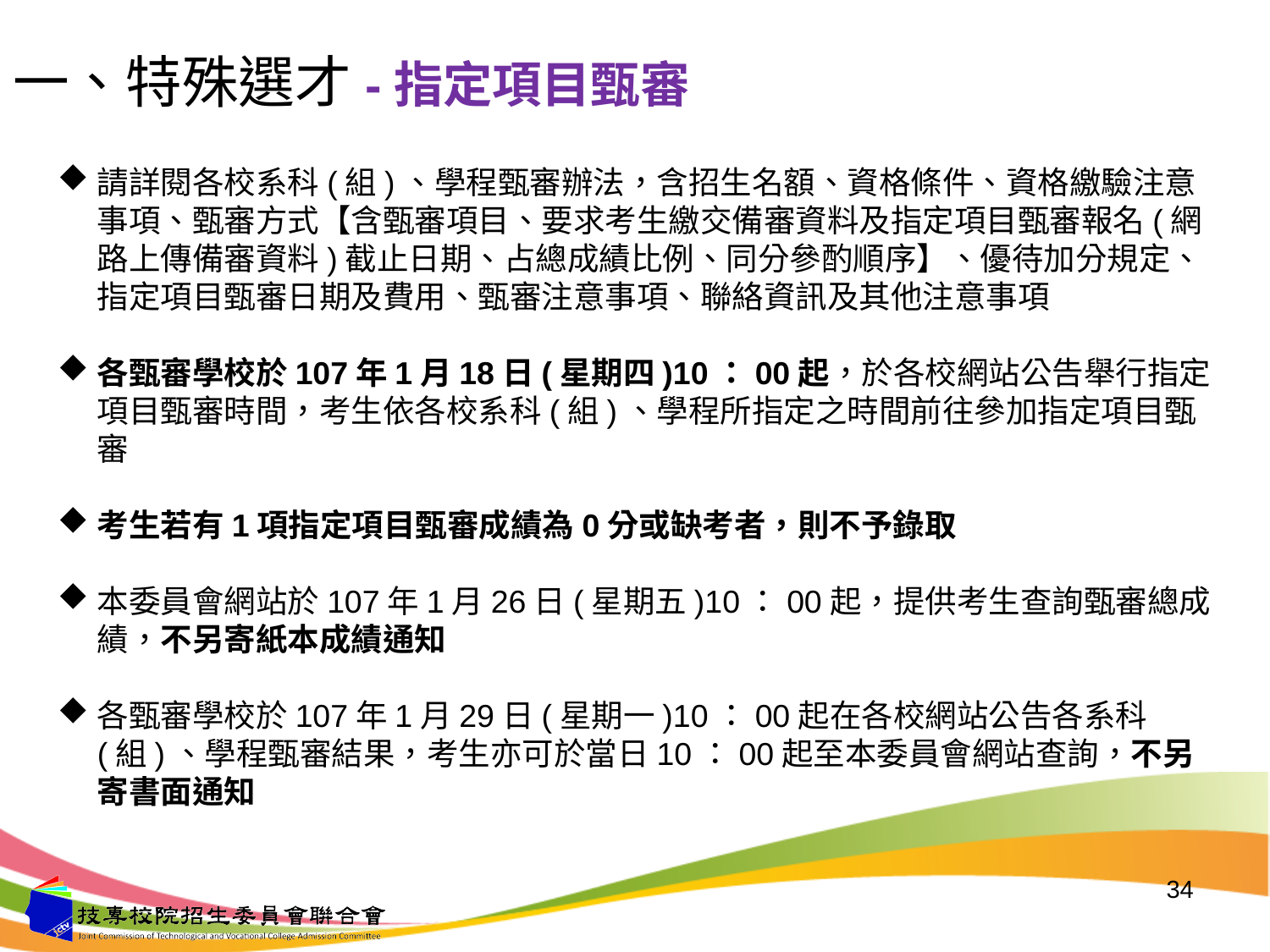

# 一、特殊選才-指定項目甄審
請詳閱各校系科(組)、學程甄審辦法，含招生名額、資格條件、資格繳驗注意事項、甄審方式【含甄審項目、要求考生繳交備審資料及指定項目甄審報名(網路上傳備審資料)截止日期、占總成績比例、同分參酌順序】、優待加分規定、指定項目甄審日期及費用、甄審注意事項、聯絡資訊及其他注意事項

各甄審學校於107年1月18日(星期四)10：00起，於各校網站公告舉行指定項目甄審時間，考生依各校系科(組)、學程所指定之時間前往參加指定項目甄審

考生若有1項指定項目甄審成績為0分或缺考者，則不予錄取

本委員會網站於107年1月26日(星期五)10：00起，提供考生查詢甄審總成績，不另寄紙本成績通知

各甄審學校於107年1月29日(星期一)10：00起在各校網站公告各系科(組)、學程甄審結果，考生亦可於當日10：00起至本委員會網站查詢，不另寄書面通知
34